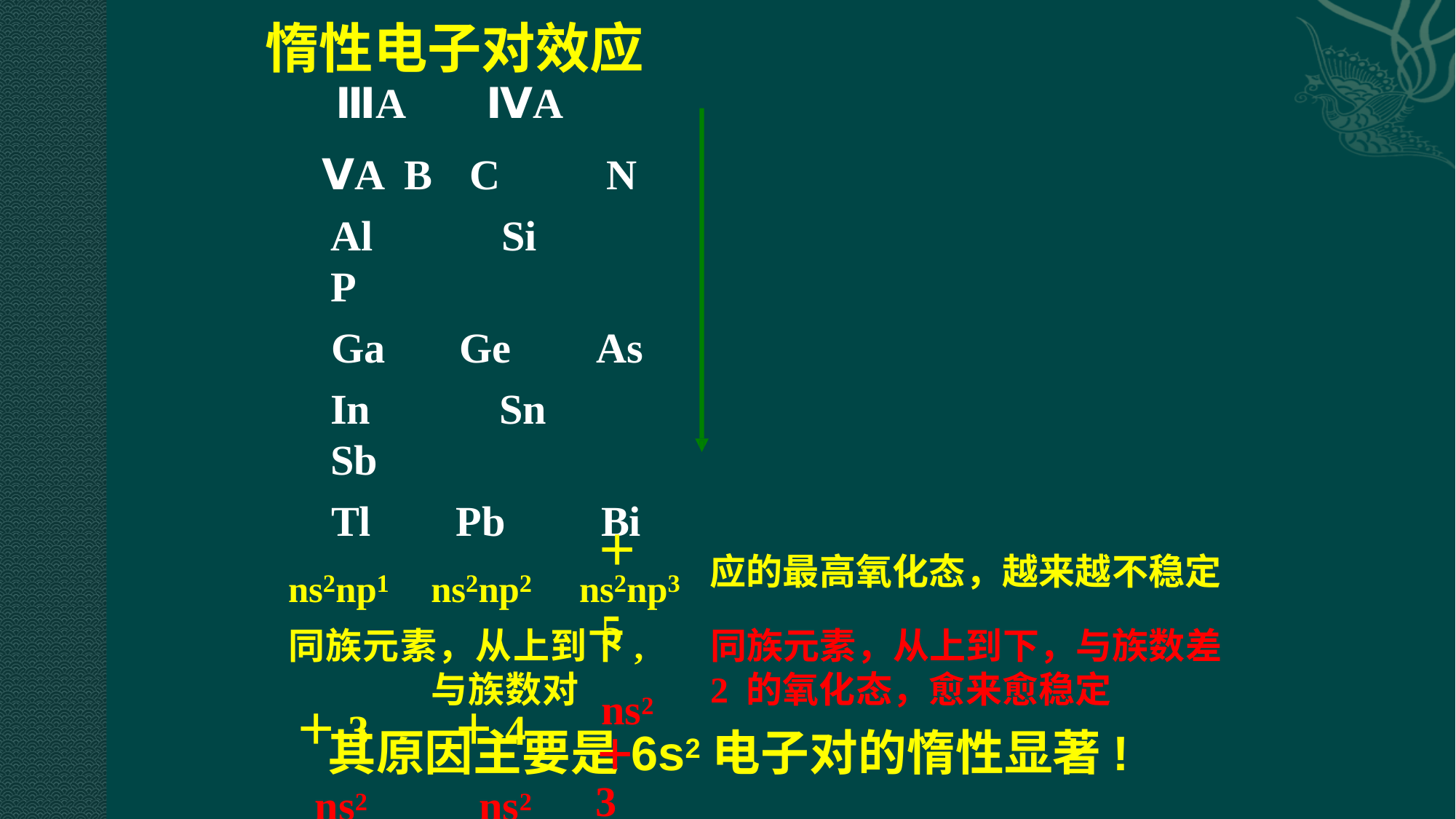

# 惰性电子对效应
ⅢA		ⅣA		ⅤA  B	C	N
Al	Si	P
Ga	Ge	As
In	Sn	Sb
Tl	Pb	Bi
ns2np1	ns2np2	ns2np3 同族元素，从上到下,	与族数对
＋3	＋4
ns2	ns2
＋1	＋2

＋5  ns2
＋3
应的最高氧化态，越来越不稳定
同族元素，从上到下，与族数差
2 的氧化态，愈来愈稳定
其原因主要是6s2电子对的惰性显著!